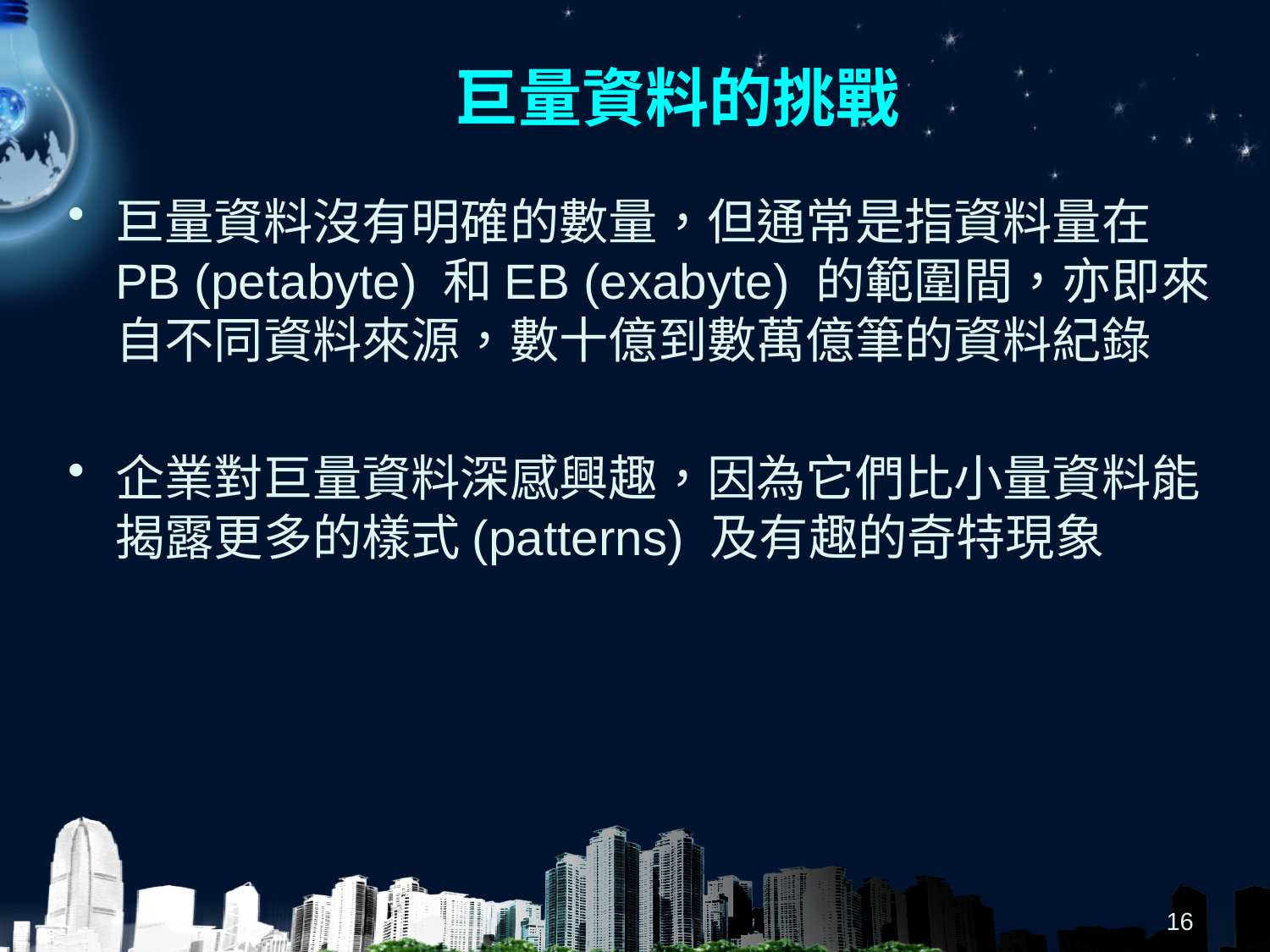

# 巨量資料的挑戰
巨量資料沒有明確的數量，但通常是指資料量在PB (petabyte) 和EB (exabyte) 的範圍間，亦即來自不同資料來源，數十億到數萬億筆的資料紀錄

企業對巨量資料深感興趣，因為它們比小量資料能揭露更多的樣式(patterns) 及有趣的奇特現象
16